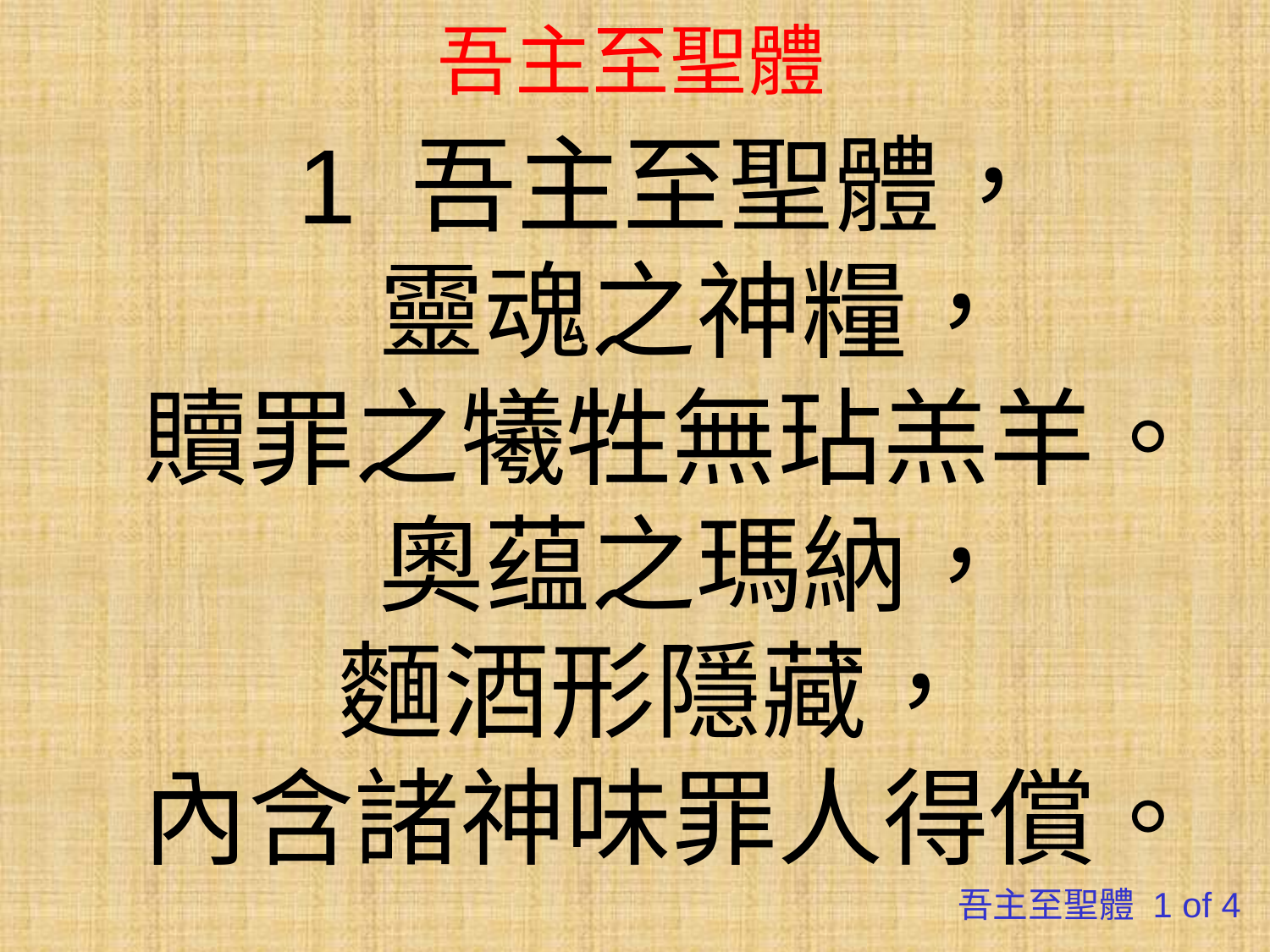

# 吾主至聖體
1 吾主至聖體，
 靈魂之神糧，
贖罪之犧牲無玷羔羊。
 奧蕴之瑪納，
         麵酒形隱藏，
內含諸神味罪人得償。
吾主至聖體 1 of 4